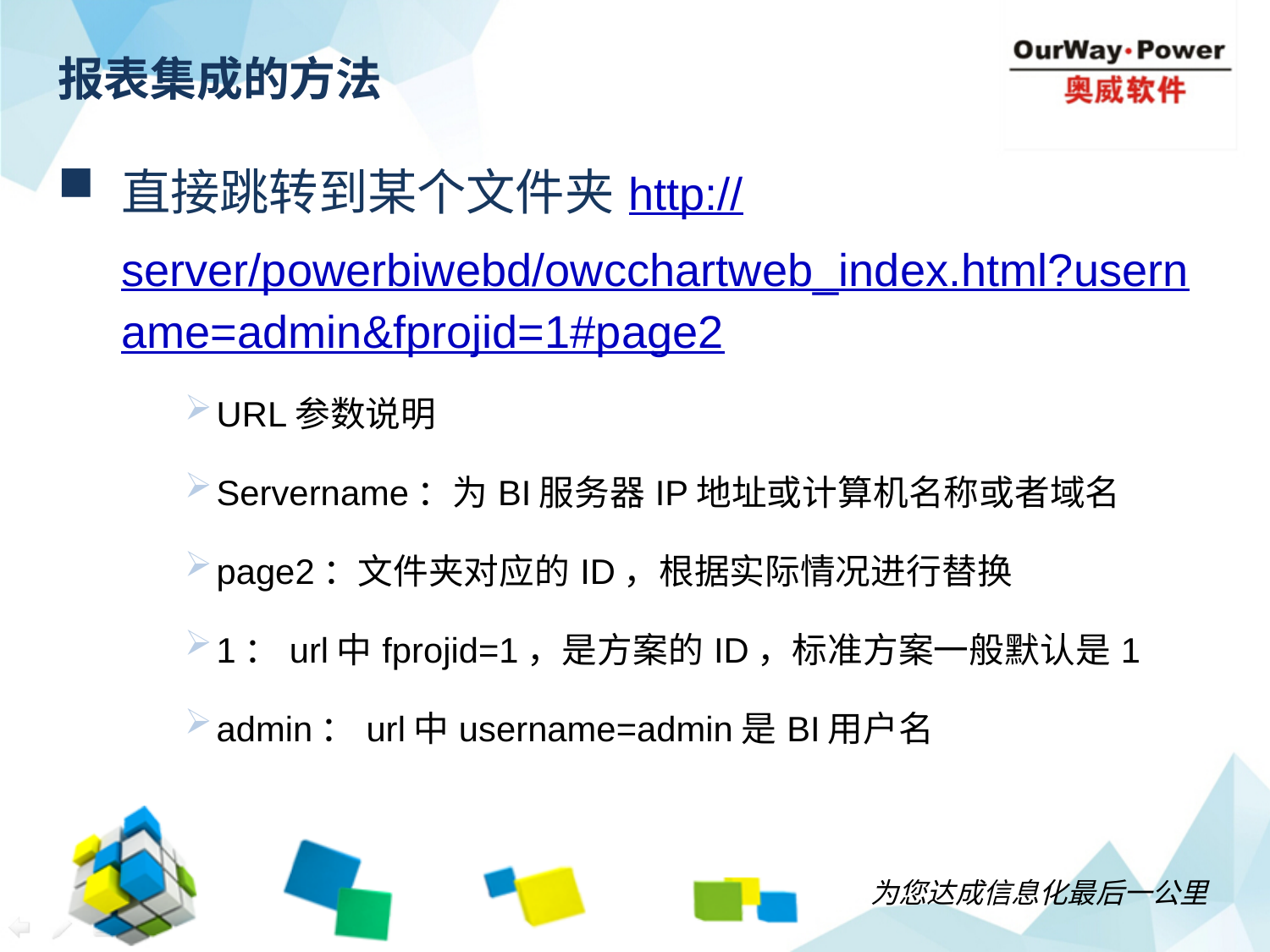

# 报表集成的方法
直接跳转到某个文件夹http://server/powerbiwebd/owcchartweb_index.html?username=admin&fprojid=1#page2
URL参数说明
Servername：为BI服务器IP地址或计算机名称或者域名
page2：文件夹对应的ID，根据实际情况进行替换
1：url中fprojid=1，是方案的ID，标准方案一般默认是1
admin：url中username=admin是BI用户名